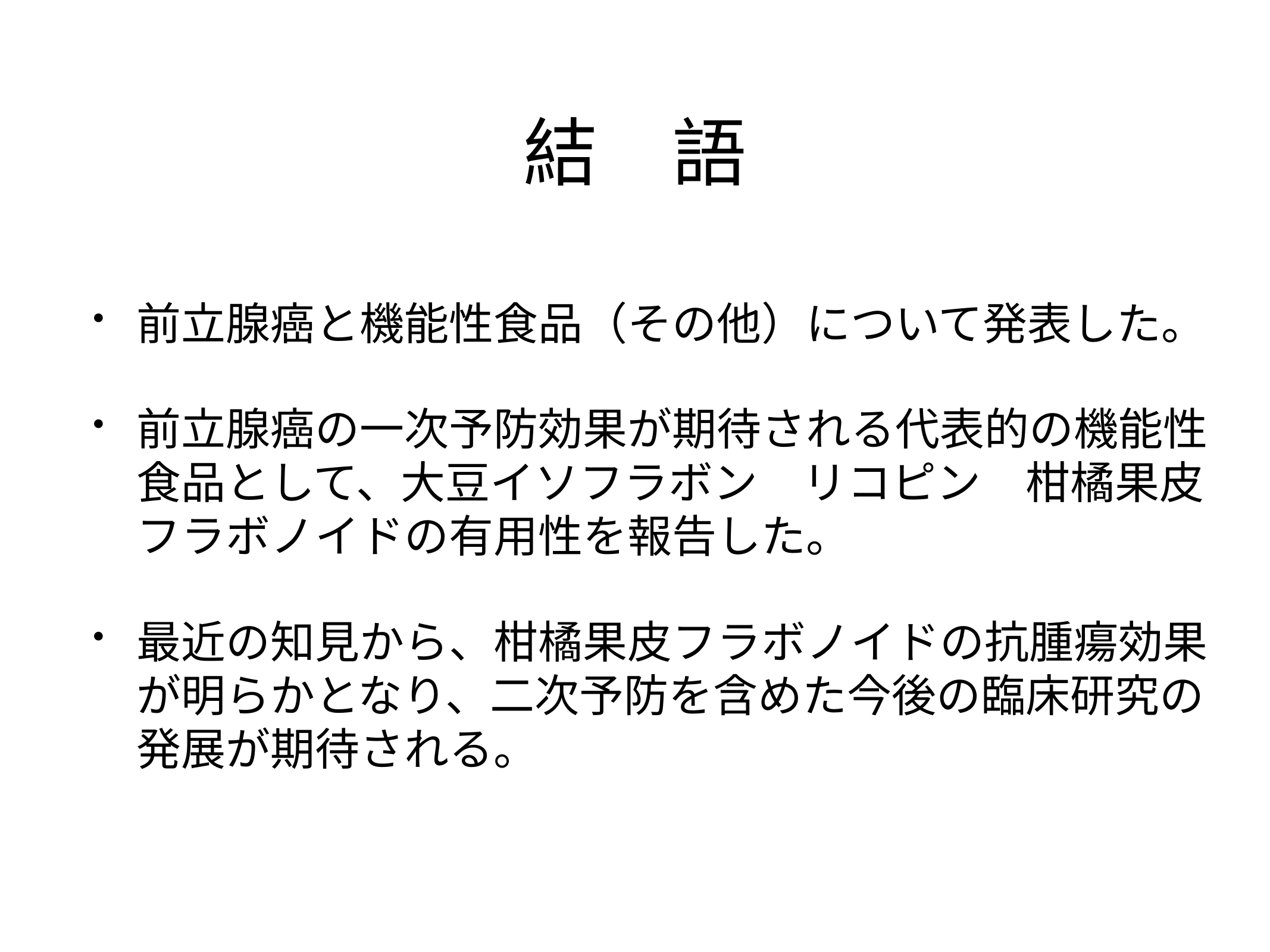

# 結　語
前立腺癌と機能性食品（その他）について発表した。
前立腺癌の一次予防効果が期待される代表的の機能性食品として、大豆イソフラボン　リコピン　柑橘果皮フラボノイドの有用性を報告した。
最近の知見から、柑橘果皮フラボノイドの抗腫瘍効果が明らかとなり、二次予防を含めた今後の臨床研究の発展が期待される。